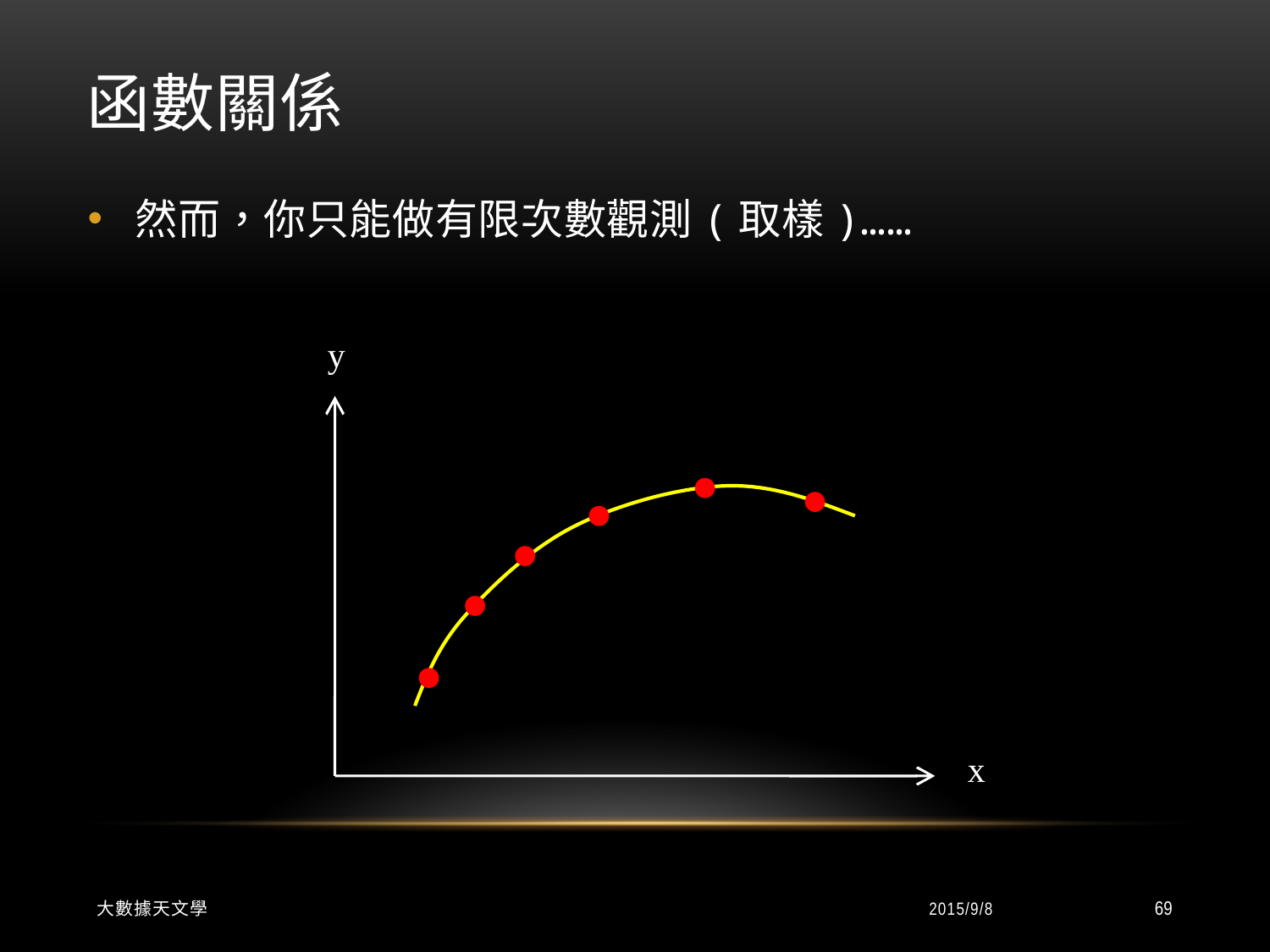

# 函數關係
然而，你只能做有限次數觀測(取樣)……
y

x

大數據天文學
2015/9/8
69